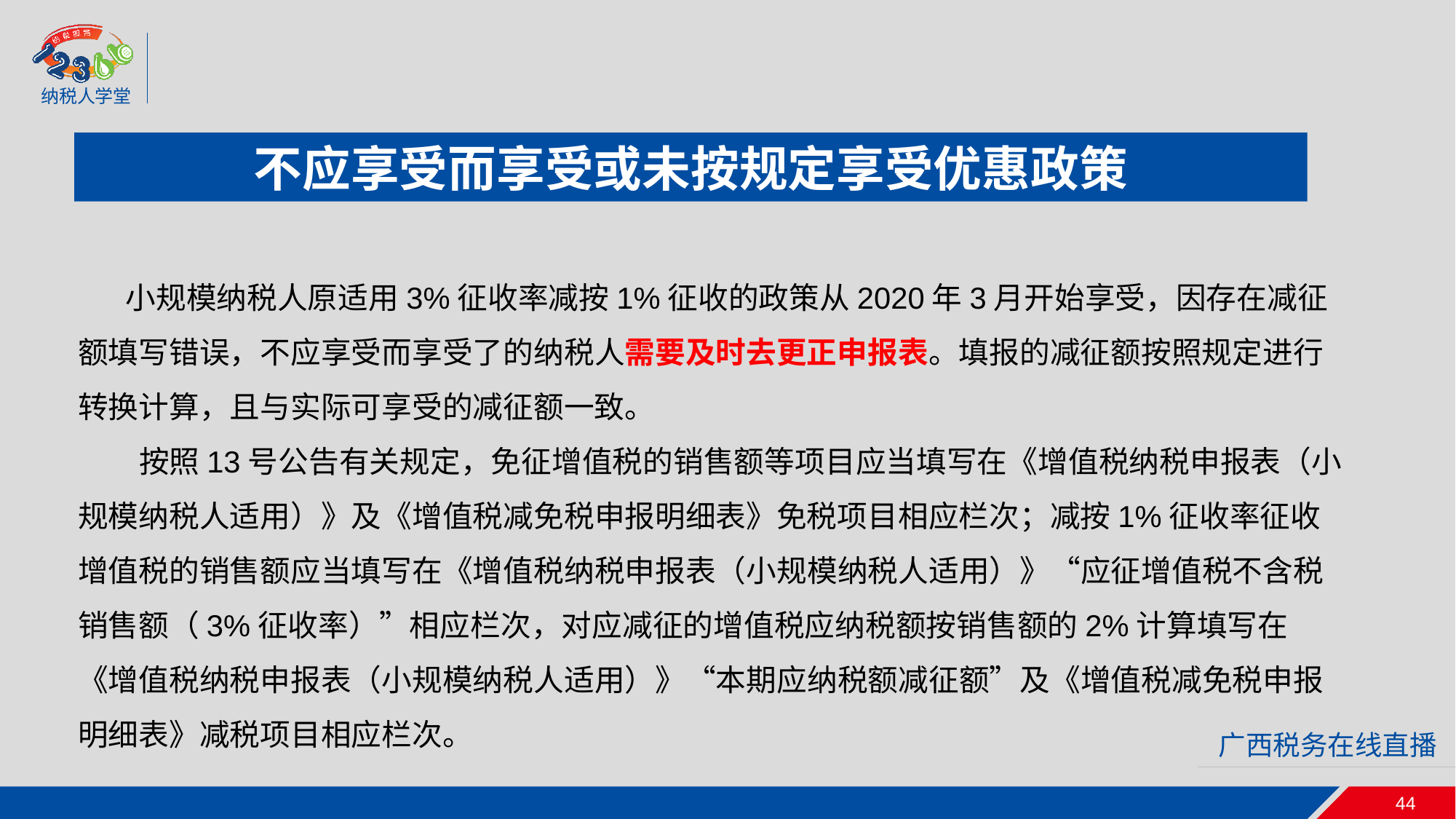

不应享受而享受或未按规定享受优惠政策
      小规模纳税人原适用3%征收率减按1%征收的政策从2020年3月开始享受，因存在减征额填写错误，不应享受而享受了的纳税人需要及时去更正申报表。填报的减征额按照规定进行转换计算，且与实际可享受的减征额一致。
        按照13号公告有关规定，免征增值税的销售额等项目应当填写在《增值税纳税申报表（小规模纳税人适用）》及《增值税减免税申报明细表》免税项目相应栏次；减按1%征收率征收增值税的销售额应当填写在《增值税纳税申报表（小规模纳税人适用）》“应征增值税不含税销售额（3%征收率）”相应栏次，对应减征的增值税应纳税额按销售额的2%计算填写在《增值税纳税申报表（小规模纳税人适用）》“本期应纳税额减征额”及《增值税减免税申报明细表》减税项目相应栏次。